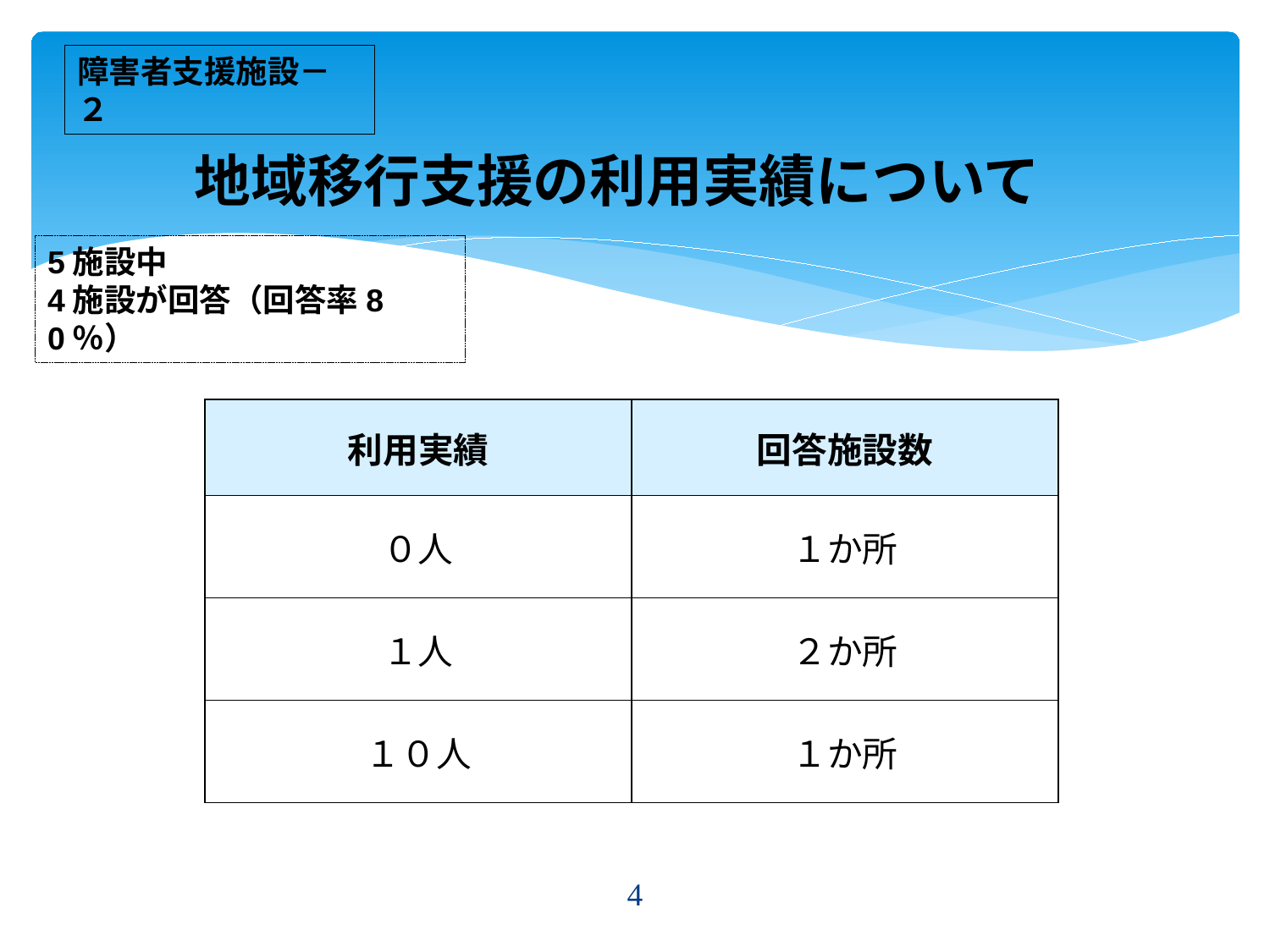

障害者支援施設－２
# 地域移行支援の利用実績について
5施設中
4施設が回答（回答率80％）
| 利用実績 | 回答施設数 |
| --- | --- |
| ０人 | １か所 |
| １人 | ２か所 |
| １０人 | １か所 |
4